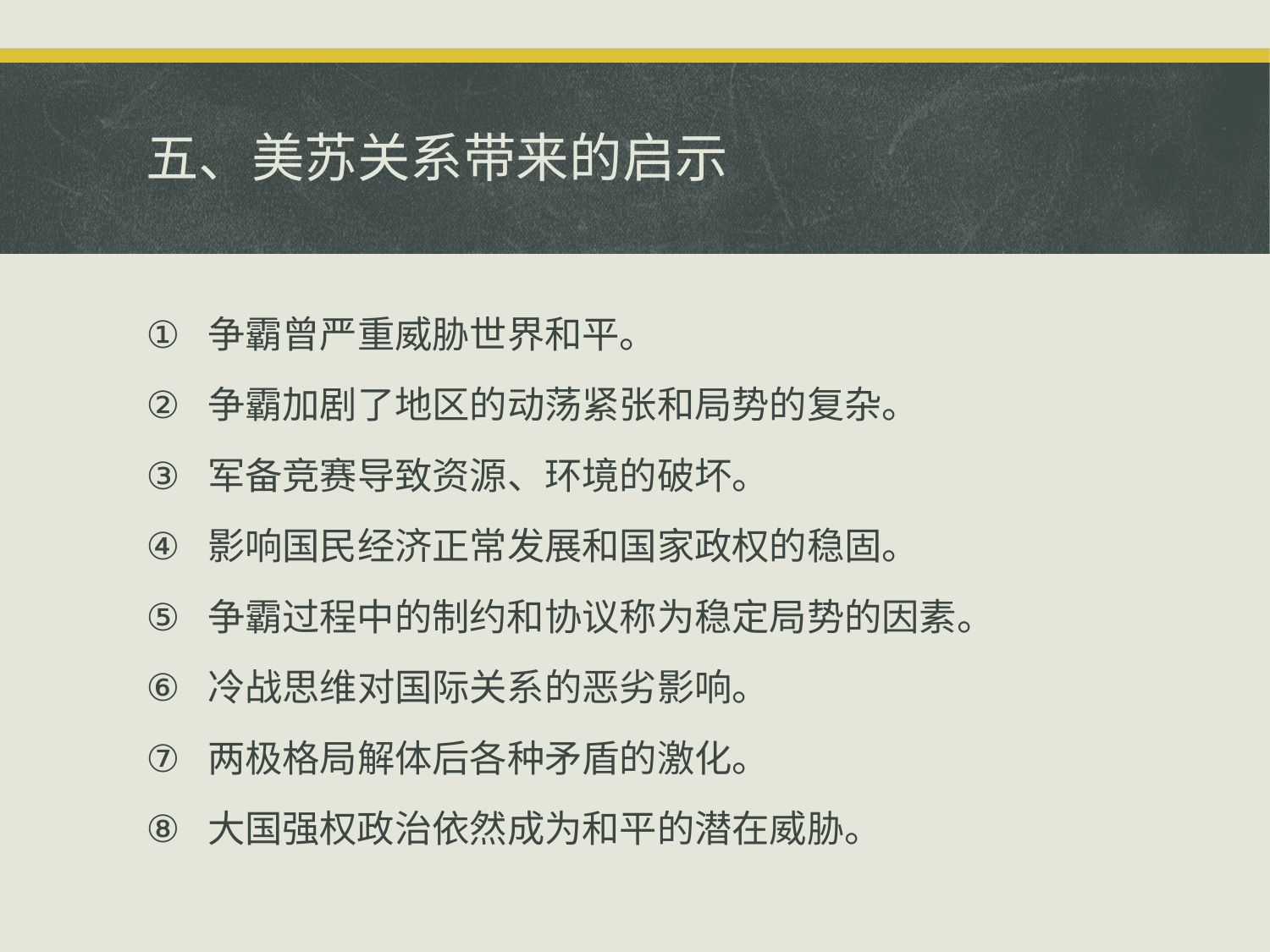

# 五、美苏关系带来的启示
争霸曾严重威胁世界和平。
争霸加剧了地区的动荡紧张和局势的复杂。
军备竞赛导致资源、环境的破坏。
影响国民经济正常发展和国家政权的稳固。
争霸过程中的制约和协议称为稳定局势的因素。
冷战思维对国际关系的恶劣影响。
两极格局解体后各种矛盾的激化。
大国强权政治依然成为和平的潜在威胁。